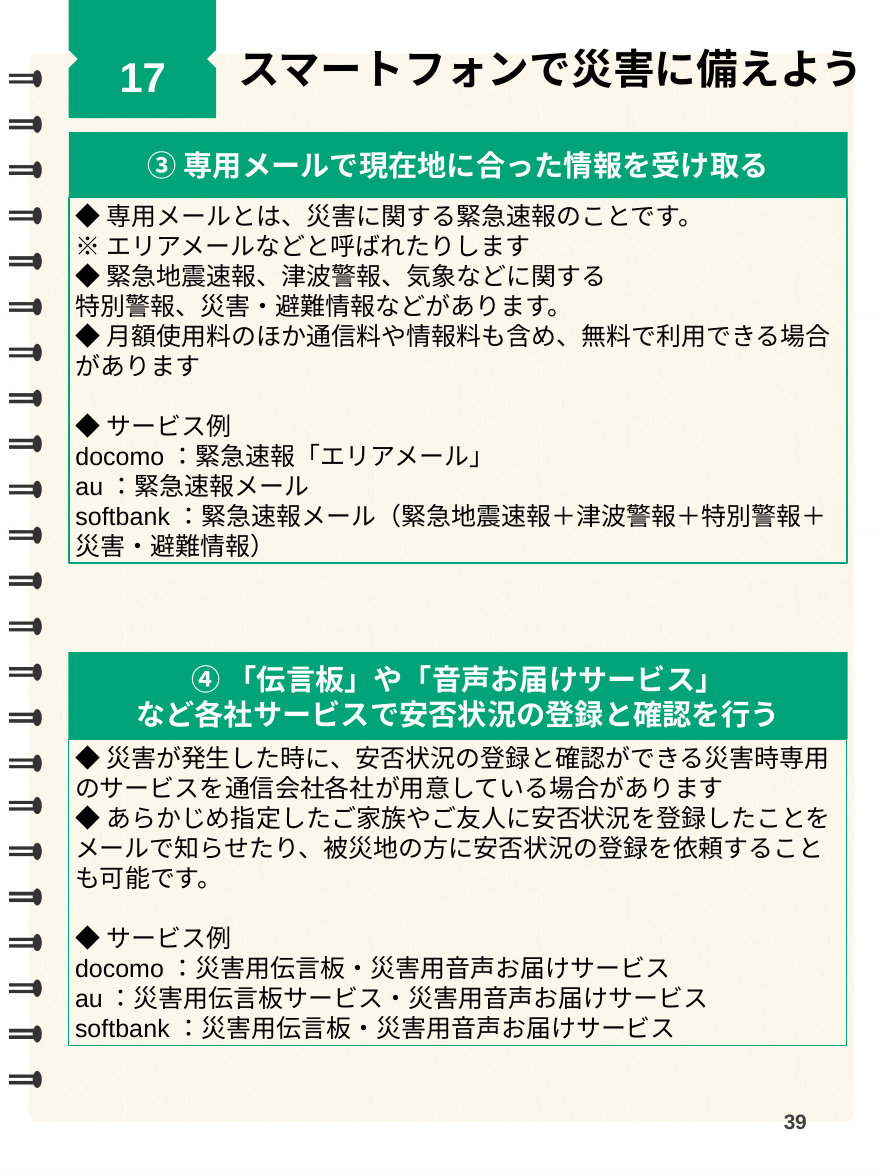

17
スマートフォンで災害に備えよう
③専用メールで現在地に合った情報を受け取る
◆専用メールとは、災害に関する緊急速報のことです。
※エリアメールなどと呼ばれたりします
◆緊急地震速報、津波警報、気象などに関する
特別警報、災害・避難情報などがあります。
◆月額使用料のほか通信料や情報料も含め、無料で利用できる場合があります

◆サービス例
docomo：緊急速報「エリアメール」
au：緊急速報メール
softbank：緊急速報メール（緊急地震速報＋津波警報＋特別警報＋災害・避難情報）

④「伝言板」や「音声お届けサービス」
など各社サービスで安否状況の登録と確認を行う
◆災害が発生した時に、安否状況の登録と確認ができる災害時専用のサービスを通信会社各社が用意している場合があります
◆あらかじめ指定したご家族やご友人に安否状況を登録したことをメールで知らせたり、被災地の方に安否状況の登録を依頼することも可能です。

◆サービス例
docomo：災害用伝言板・災害用音声お届けサービス
au：災害用伝言板サービス・災害用音声お届けサービス
softbank：災害用伝言板・災害用音声お届けサービス
39